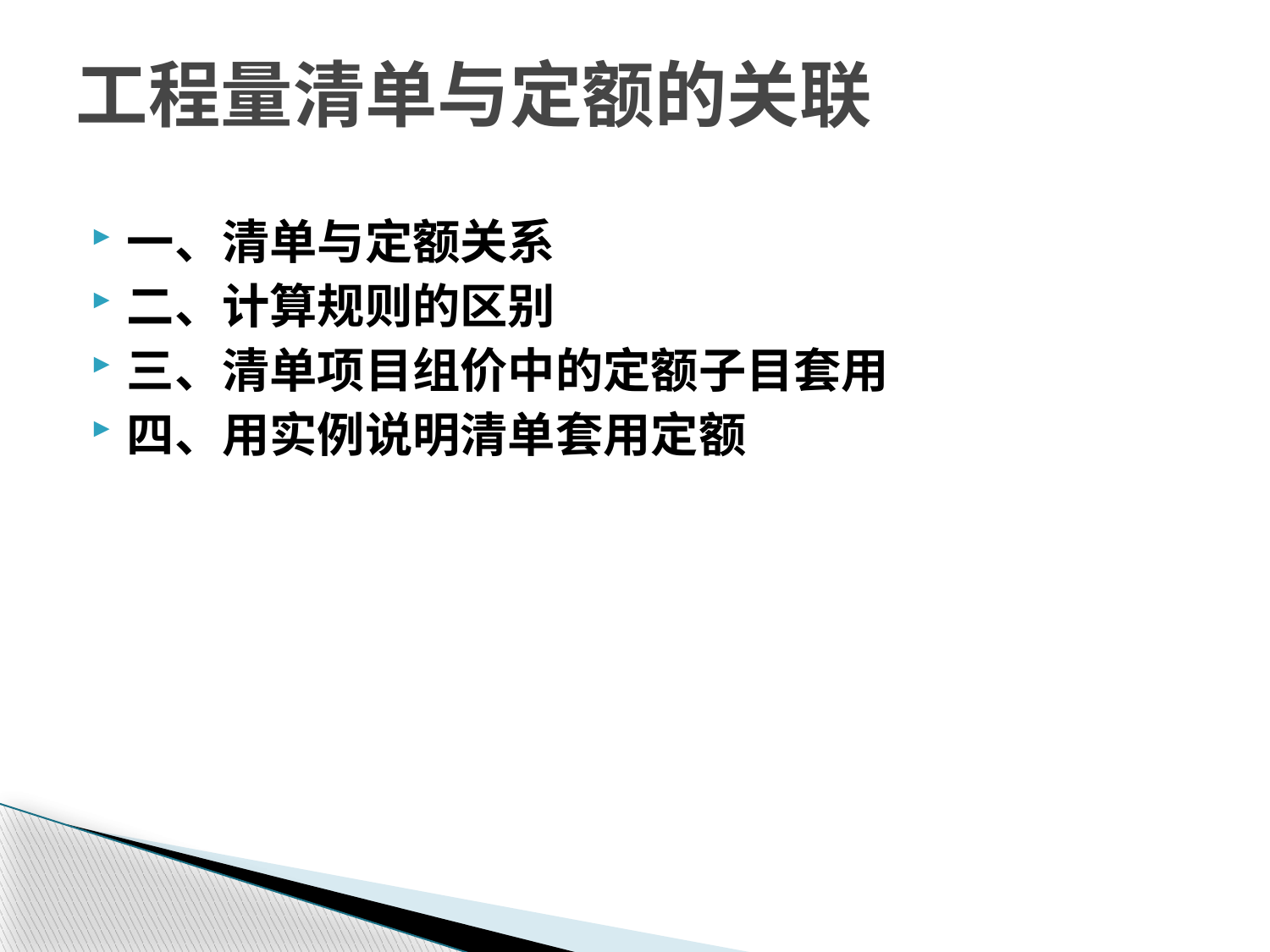

# 工程量清单与定额的关联
一、清单与定额关系
二、计算规则的区别
三、清单项目组价中的定额子目套用
四、用实例说明清单套用定额